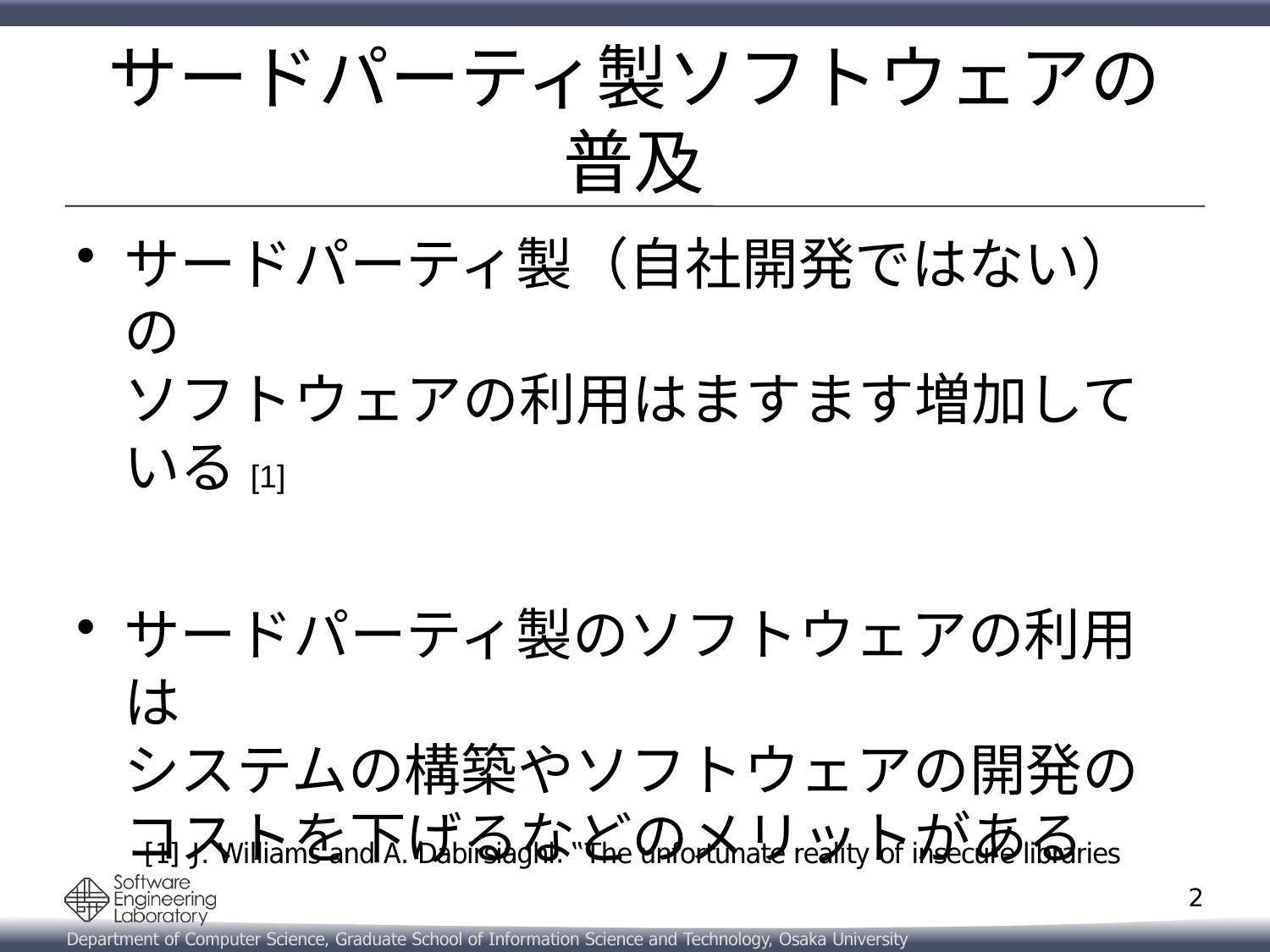

# サードパーティ製ソフトウェアの普及
サードパーティ製（自社開発ではない）の
ソフトウェアの利用はますます増加している[1]

サードパーティ製のソフトウェアの利用は
システムの構築やソフトウェアの開発の
コストを下げるなどのメリットがある
[1] J. Williams and A. Dabirsiaghi: “The unfortunate reality of insecure libraries
2